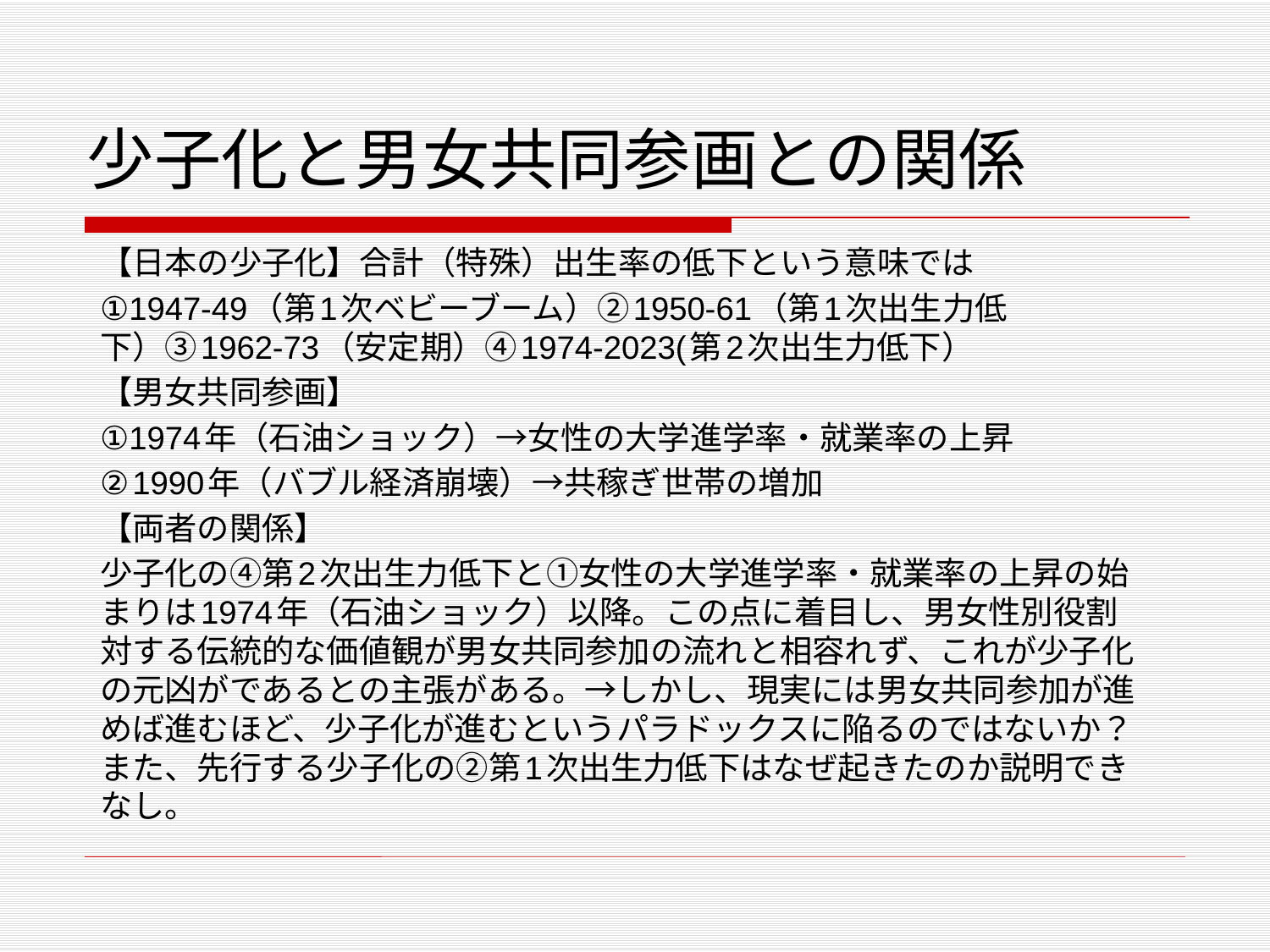

# 少子化と男女共同参画との関係
【日本の少子化】合計（特殊）出生率の低下という意味では
①1947‐49（第1次ベビーブーム）②1950‐61（第1次出生力低下）③1962‐73（安定期）④1974‐2023(第2次出生力低下）
【男女共同参画】
①1974年（石油ショック）→女性の大学進学率・就業率の上昇
②1990年（バブル経済崩壊）→共稼ぎ世帯の増加
【両者の関係】
少子化の④第2次出生力低下と①女性の大学進学率・就業率の上昇の始まりは1974年（石油ショック）以降。この点に着目し、男女性別役割対する伝統的な価値観が男女共同参加の流れと相容れず、これが少子化の元凶がであるとの主張がある。→しかし、現実には男女共同参加が進めば進むほど、少子化が進むというパラドックスに陥るのではないか？また、先行する少子化の②第1次出生力低下はなぜ起きたのか説明できなし。